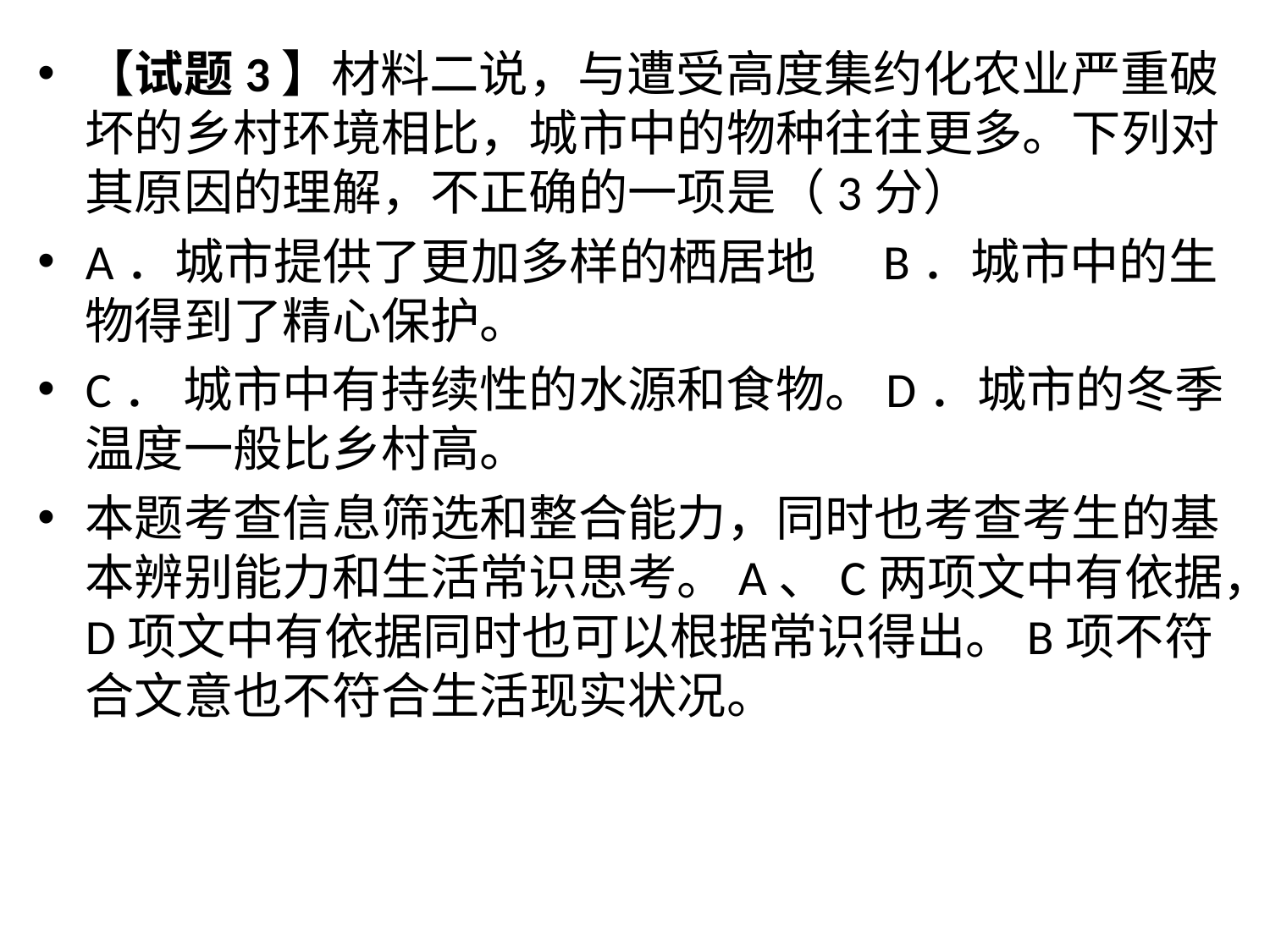

【试题3】材料二说，与遭受高度集约化农业严重破坏的乡村环境相比，城市中的物种往往更多。下列对其原因的理解，不正确的一项是（3分）
A．城市提供了更加多样的栖居地     B．城市中的生物得到了精心保护。
C． 城市中有持续性的水源和食物。D．城市的冬季温度一般比乡村高。
本题考查信息筛选和整合能力，同时也考查考生的基本辨别能力和生活常识思考。A、C两项文中有依据，D项文中有依据同时也可以根据常识得出。B项不符合文意也不符合生活现实状况。